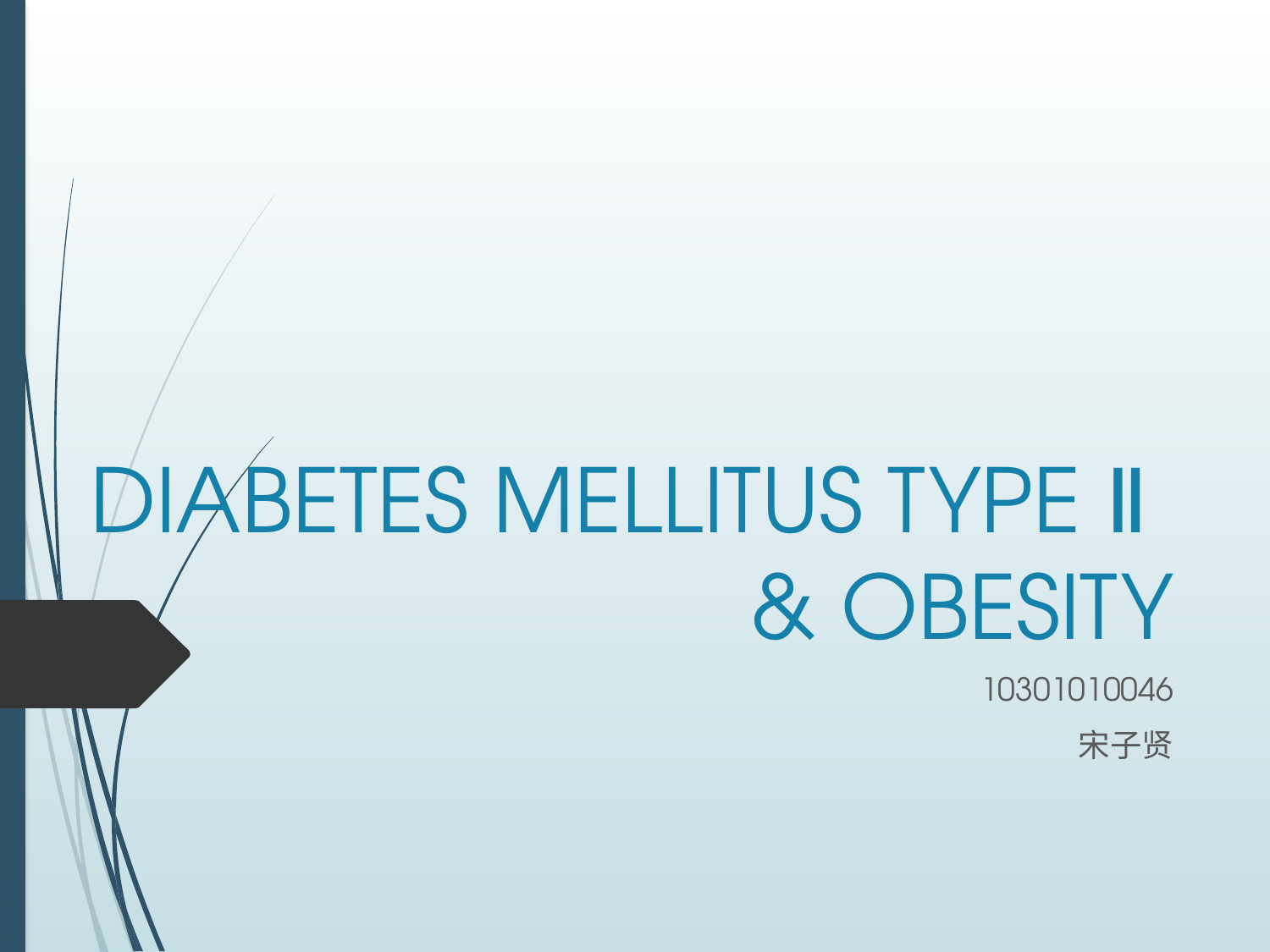

# DIABETES MELLITUS TYPE Ⅱ & OBESITY
10301010046
宋子贤